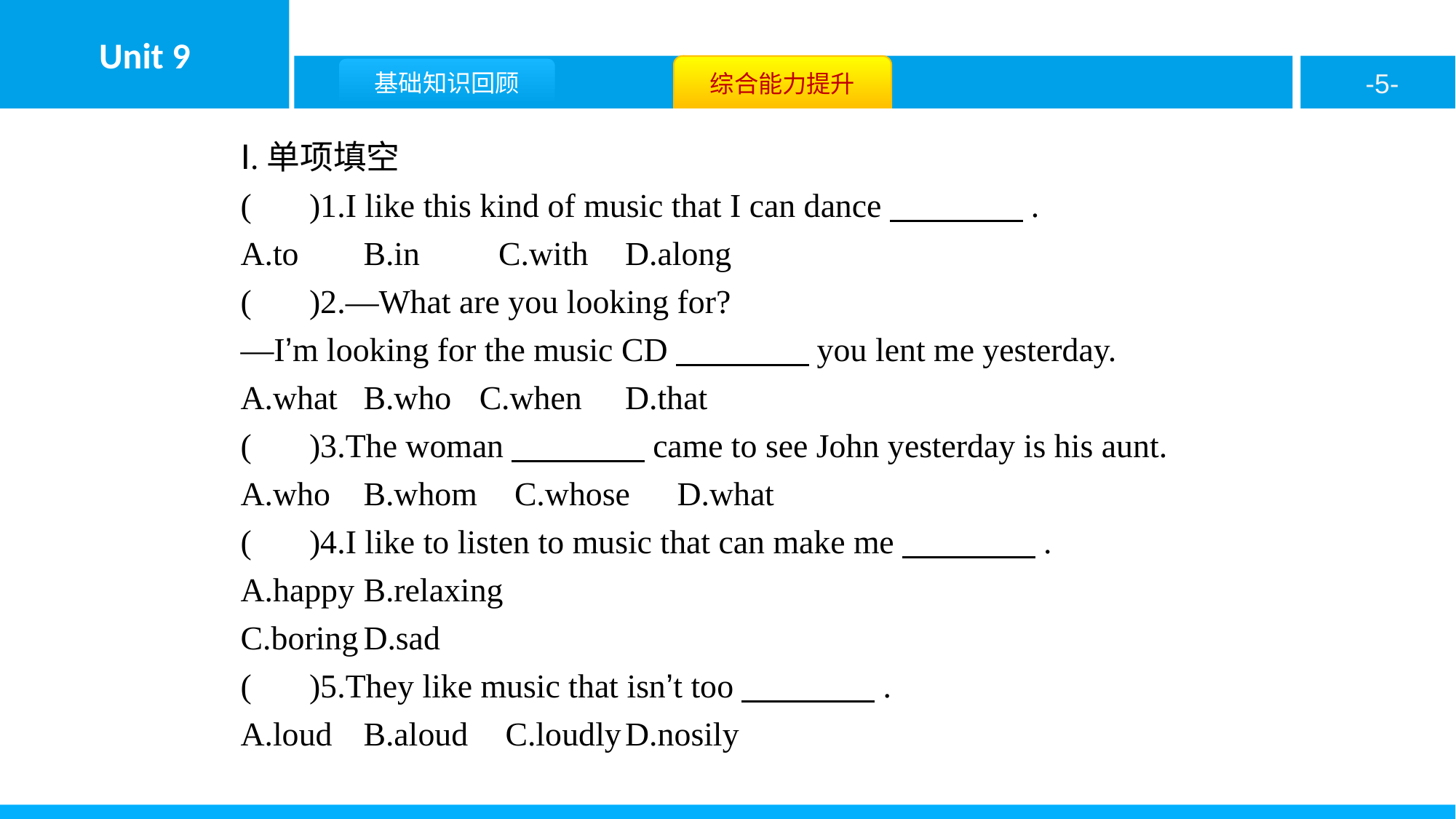

Ⅰ.单项填空
(  A  )1.I like this kind of music that I can dance　　　　.
A.to	B.in	    C.with	D.along
(  D  )2.—What are you looking for?
—I’m looking for the music CD　　　　you lent me yesterday.
A.what	B.who   C.when	D.that
(  A  )3.The woman　　　　came to see John yesterday is his aunt.
A.who	B.whom    C.whose	D.what
(  A  )4.I like to listen to music that can make me　　　　.
A.happy	B.relaxing
C.boring	D.sad
(  A  )5.They like music that isn’t too　　　　.
A.loud	B.aloud    C.loudly	D.nosily